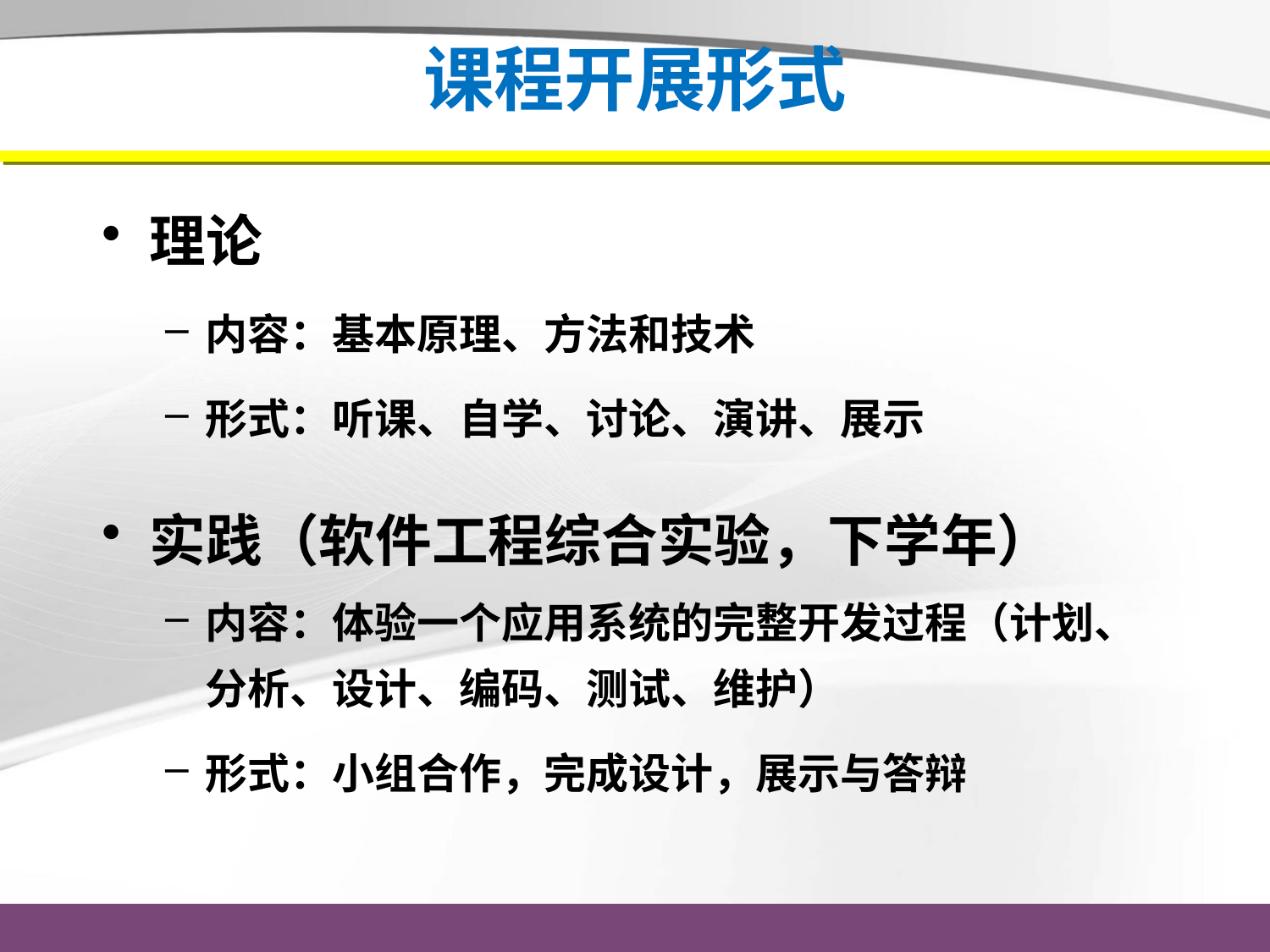

# 课程开展形式
理论
内容：基本原理、方法和技术
形式：听课、自学、讨论、演讲、展示
实践（软件工程综合实验，下学年）
内容：体验一个应用系统的完整开发过程（计划、分析、设计、编码、测试、维护）
形式：小组合作，完成设计，展示与答辩